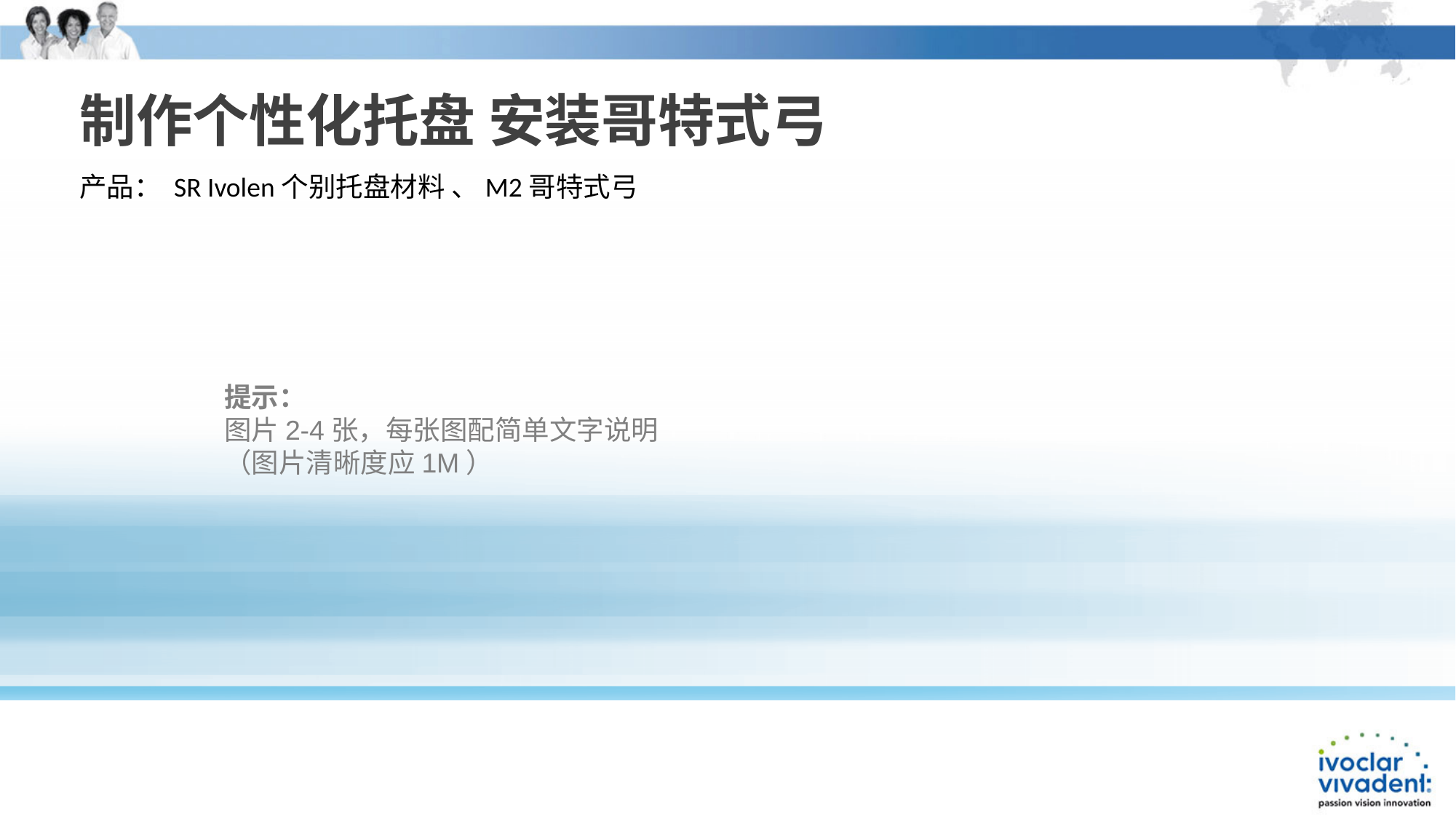

# 制作个性化托盘 安装哥特式弓
产品： SR Ivolen个别托盘材料 、M2哥特式弓
提示：
图片2-4张，每张图配简单文字说明
（图片清晰度应1M）